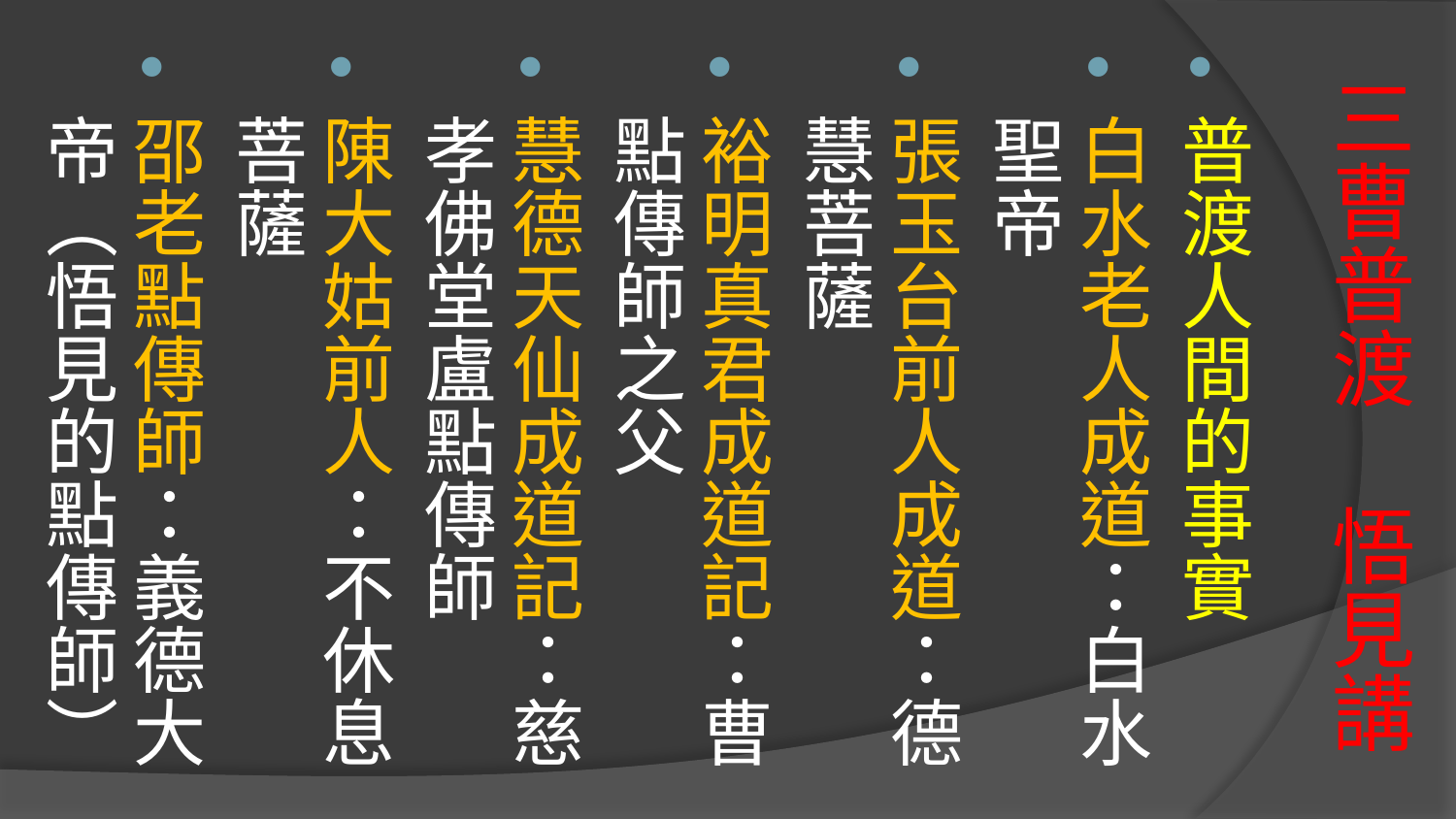

普渡人間的事實
白水老人成道：白水聖帝
張玉台前人成道：德慧菩薩
裕明真君成道記：曹點傳師之父
慧德天仙成道記：慈孝佛堂盧點傳師
陳大姑前人：不休息菩薩
邵老點傳師：義德大帝（悟見的點傳師）
# 三曹普渡     悟見講